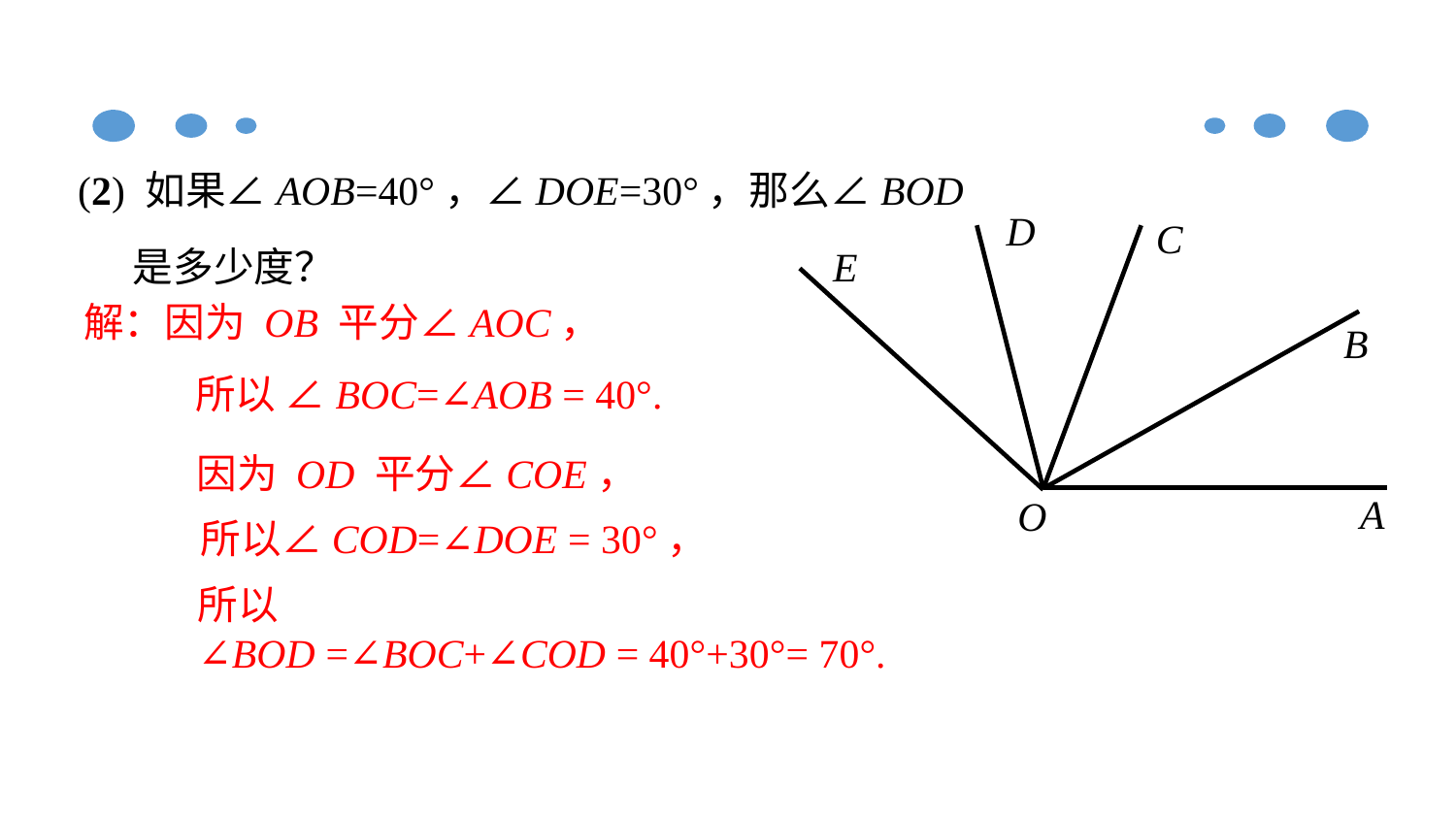

(2) 如果∠AOB=40°，∠DOE=30°，那么∠BOD
     是多少度？

D
C
E
B
A
O
解：因为 OB 平分∠AOC，
所以 ∠BOC=∠AOB = 40°.
因为 OD 平分∠COE，
所以∠COD=∠DOE = 30°，
所以
∠BOD =∠BOC+∠COD = 40°+30°= 70°.